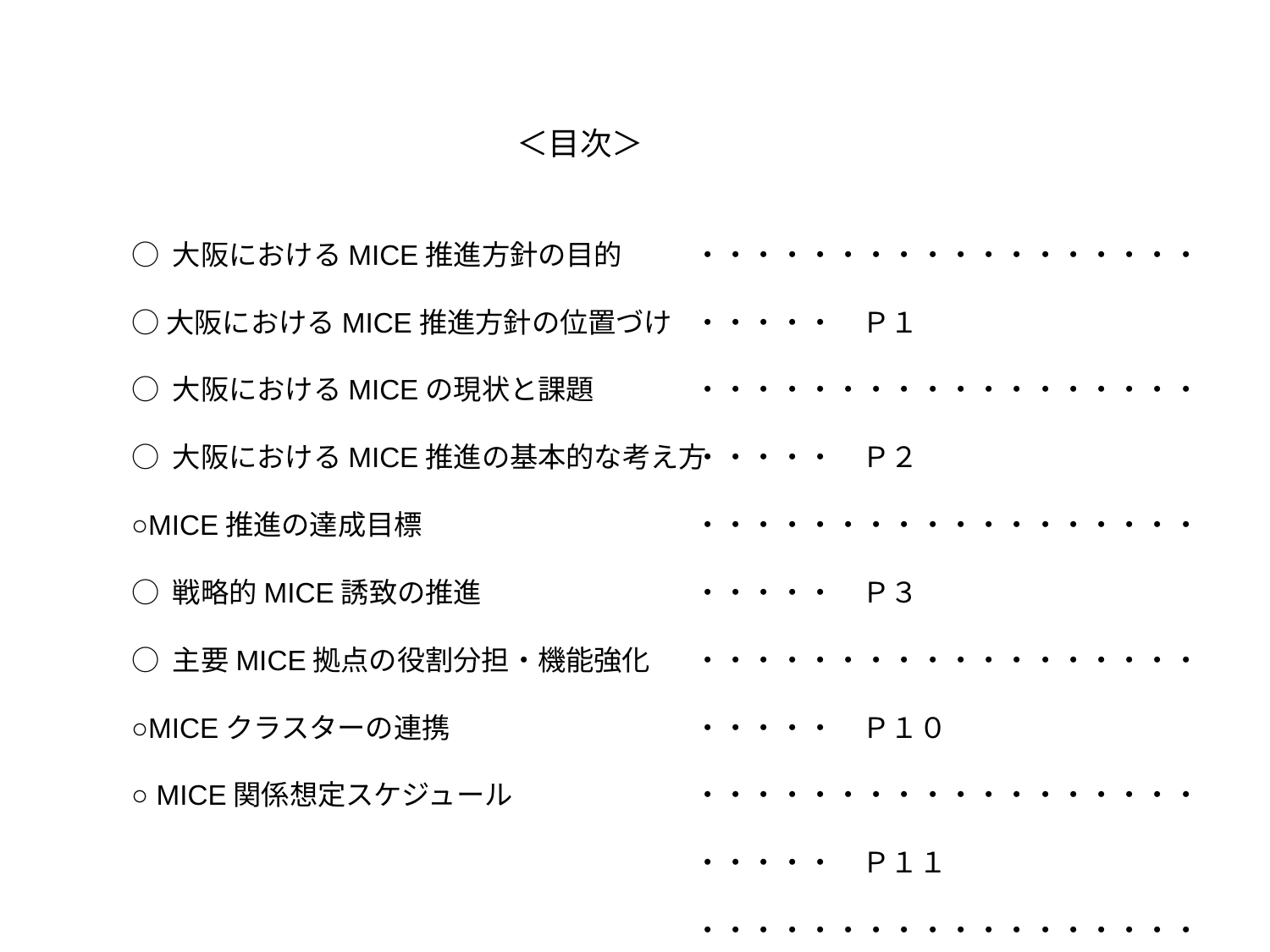

＜目次＞
○ 大阪におけるMICE推進方針の目的
○大阪におけるMICE推進方針の位置づけ
○ 大阪におけるMICEの現状と課題
○ 大阪におけるMICE推進の基本的な考え方
○MICE推進の達成目標
○ 戦略的MICE誘致の推進
○ 主要MICE拠点の役割分担・機能強化
○MICEクラスターの連携
○ MICE関係想定スケジュール
・・・・・・・・・・・・・・・・・・・・・・・　Ｐ１
・・・・・・・・・・・・・・・・・・・・・・・　Ｐ２
・・・・・・・・・・・・・・・・・・・・・・・　Ｐ３
・・・・・・・・・・・・・・・・・・・・・・・　Ｐ１０
・・・・・・・・・・・・・・・・・・・・・・・　Ｐ１１
・・・・・・・・・・・・・・・・・・・・・・・　Ｐ１２
・・・・・・・・・・・・・・・・・・・・・・・　Ｐ１５
・・・・・・・・・・・・・・・・・・・・・・・　Ｐ１９
・・・・・・・・・・・・・・・・・・・・・・・　Ｐ２０